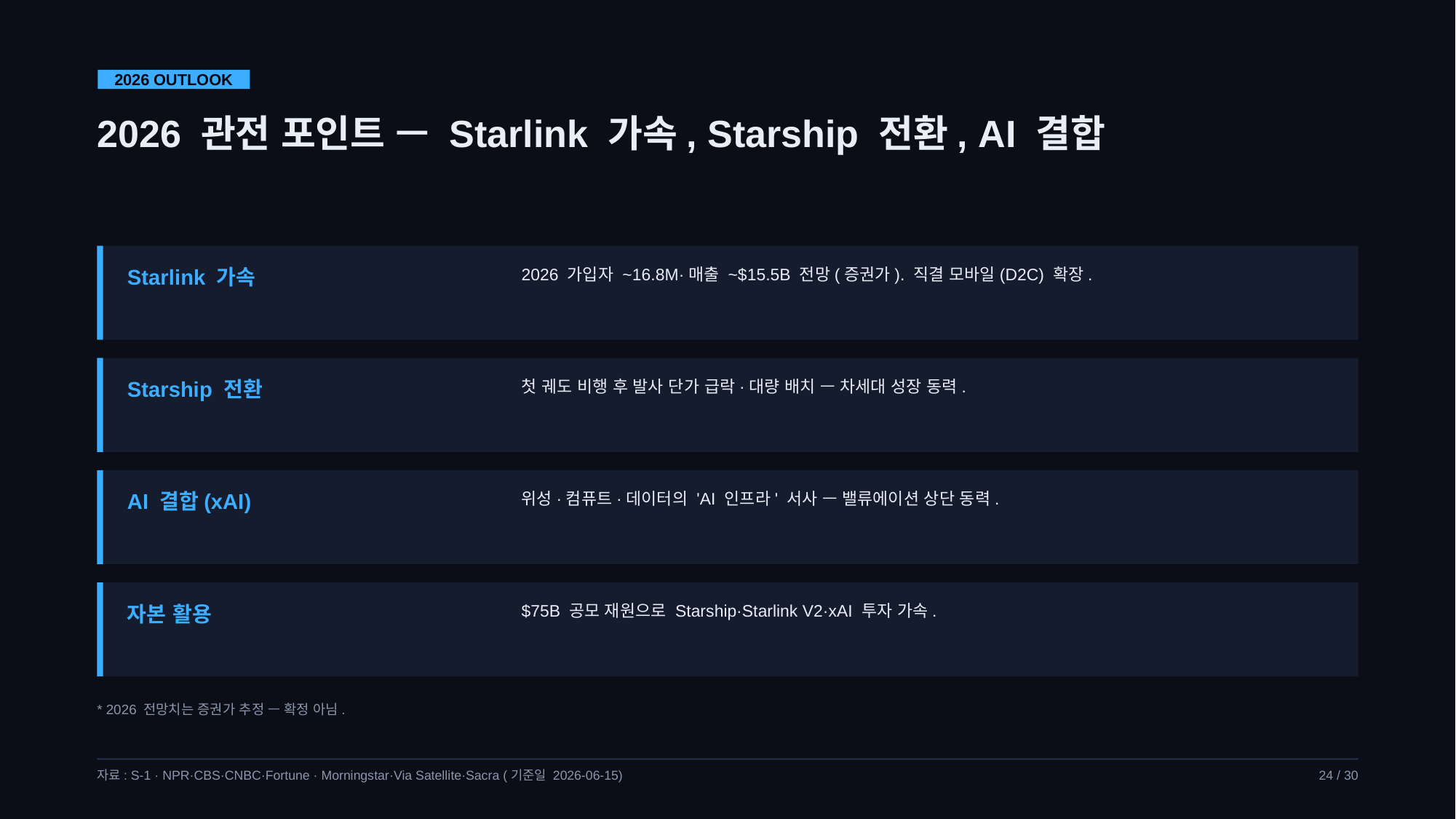

2026 OUTLOOK
2026 관전 포인트 — Starlink 가속, Starship 전환, AI 결합

Starlink 가속
2026 가입자 ~16.8M·매출 ~$15.5B 전망(증권가). 직결 모바일(D2C) 확장.

Starship 전환
첫 궤도 비행 후 발사 단가 급락·대량 배치 — 차세대 성장 동력.

AI 결합(xAI)
위성·컴퓨트·데이터의 'AI 인프라' 서사 — 밸류에이션 상단 동력.

자본 활용
$75B 공모 재원으로 Starship·Starlink V2·xAI 투자 가속.
* 2026 전망치는 증권가 추정 — 확정 아님.

자료: S-1 · NPR·CBS·CNBC·Fortune · Morningstar·Via Satellite·Sacra (기준일 2026-06-15)
24 / 30